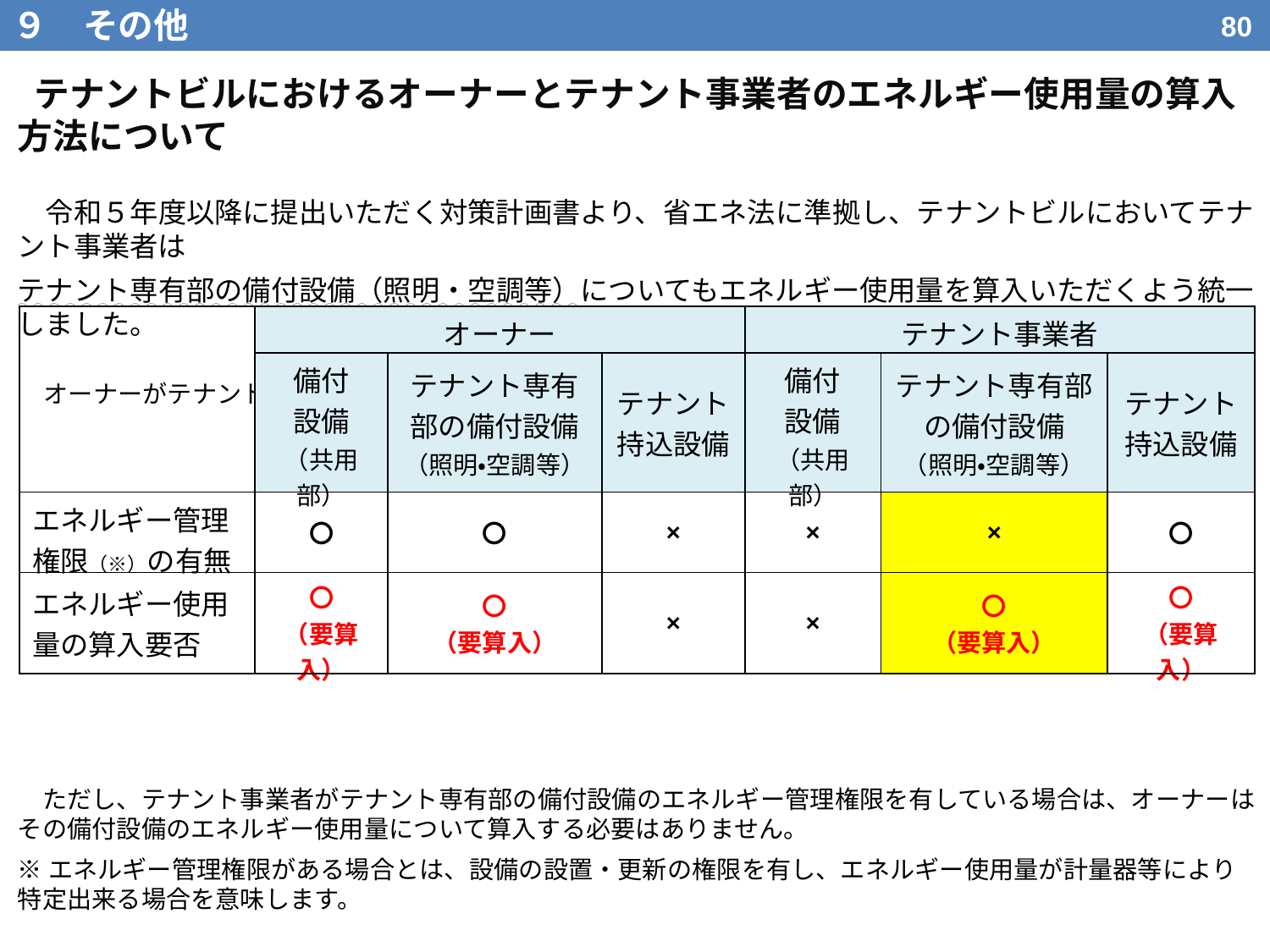

９　その他
80
 テナントビルにおけるオーナーとテナント事業者のエネルギー使用量の算入方法について

　令和５年度以降に提出いただく対策計画書より、省エネ法に準拠し、テナントビルにおいてテナント事業者は
テナント専有部の備付設備（照明・空調等）についてもエネルギー使用量を算入いただくよう統一しました。

オーナーがテナント専有部を含む備付設備に管理権限を有し、テナント事業者が設備を持ち込んでいる場合

　ただし、テナント事業者がテナント専有部の備付設備のエネルギー管理権限を有している場合は、オーナーはその備付設備のエネルギー使用量について算入する必要はありません。
※エネルギー管理権限がある場合とは、設備の設置・更新の権限を有し、エネルギー使用量が計量器等により特定出来る場合を意味します。

〈参考〉省エネポータルサイト（よくある質問）経済産業省資源エネルギー庁HP
https://www.enecho.meti.go.jp/category/saving_and_new/saving/enterprise/factory/faq/（外部リンク）
|  | オーナー |  |  | テナント事業者 |  |  |
| --- | --- | --- | --- | --- | --- | --- |
|  | 備付 設備 （共用部） | テナント専有部の備付設備 （照明・空調等） | テナント 持込設備 | 備付 設備 （共用部） | テナント専有部の備付設備 （照明・空調等） | テナント 持込設備 |
| エネルギー管理権限（※）の有無 | 〇 | 〇 | × | × | × | 〇 |
| エネルギー使用量の算入要否 | 〇 （要算入） | 〇 （要算入） | × | × | 〇 （要算入） | 〇 （要算入） |